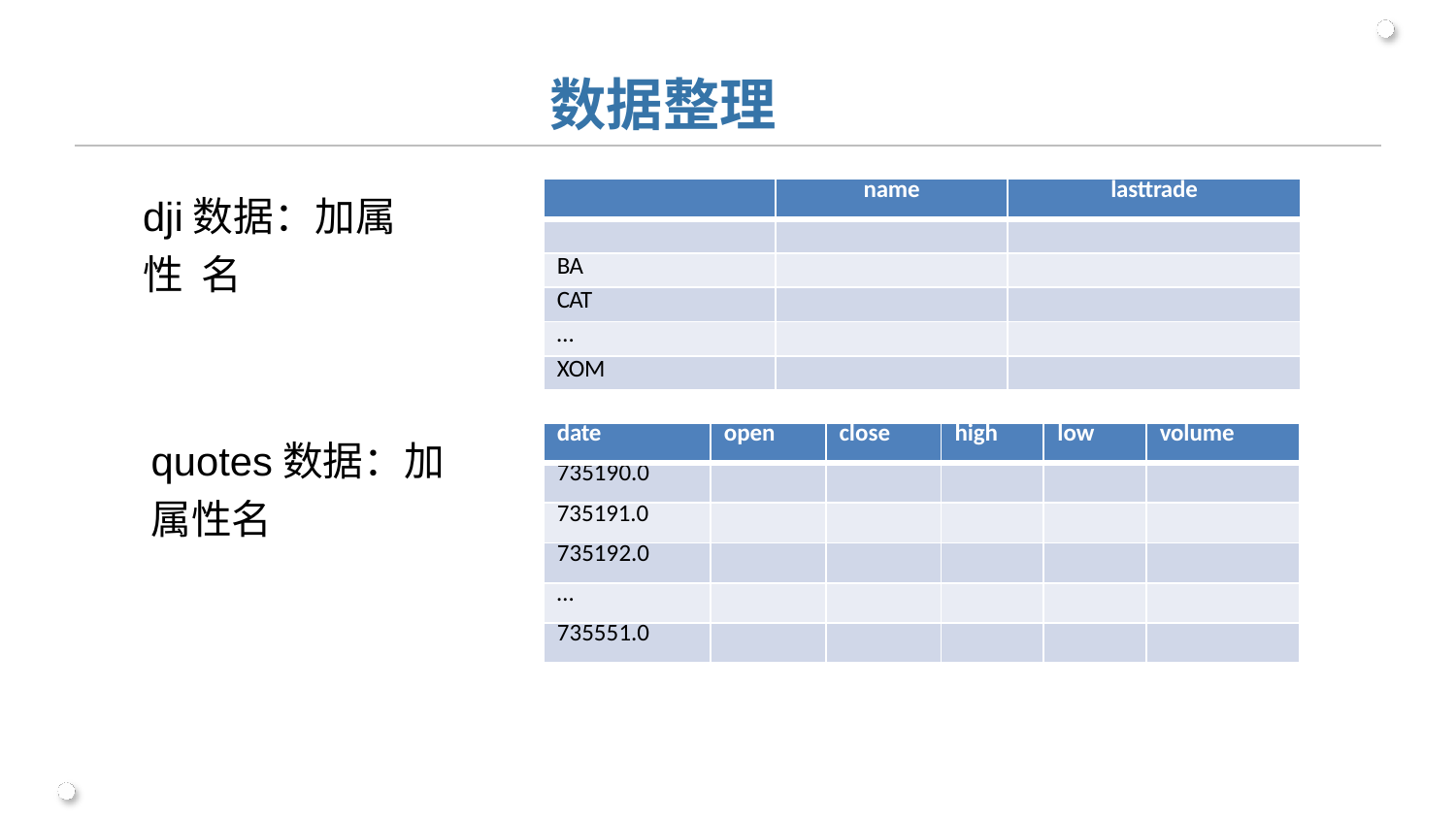

# 数据整理
|  | name | lasttrade |
| --- | --- | --- |
|  |  |  |
| BA |  |  |
| CAT |  |  |
| … |  |  |
| XOM |  |  |
dji数据：加属性  名
code
AXP
| date | open | close | high | low | volume |
| --- | --- | --- | --- | --- | --- |
| 735190.0 |  |  |  |  |  |
| 735191.0 |  |  |  |  |  |
| 735192.0 |  |  |  |  |  |
| … |  |  |  |  |  |
| 735551.0 |  |  |  |  |  |
quotes数据：加
属性名